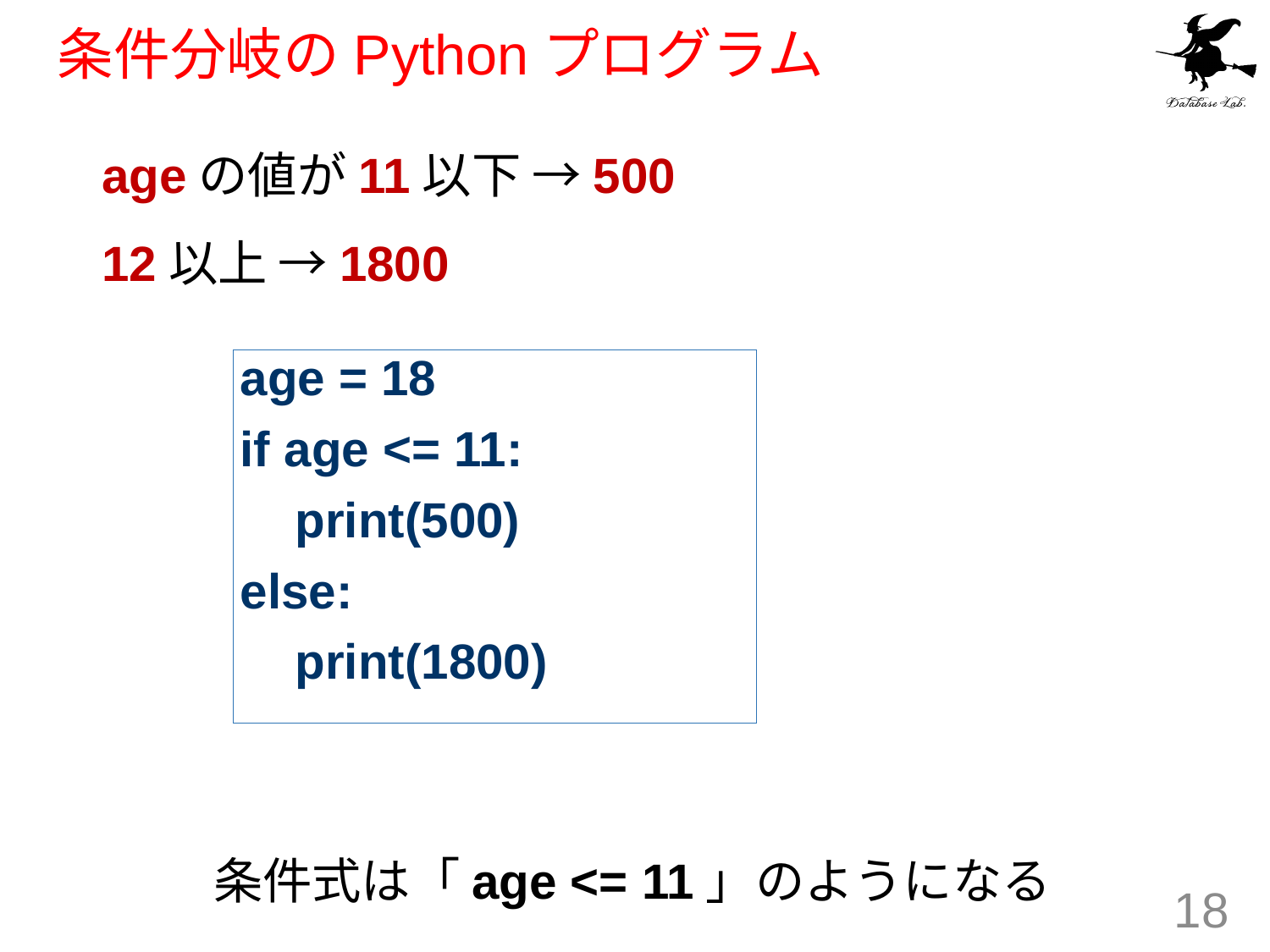

# 条件分岐のPythonプログラム
ageの値が11以下 →500
12以上 →1800
age = 18
if age <= 11:
    print(500)
else:
    print(1800)

条件式は「age <= 11」のようになる
18